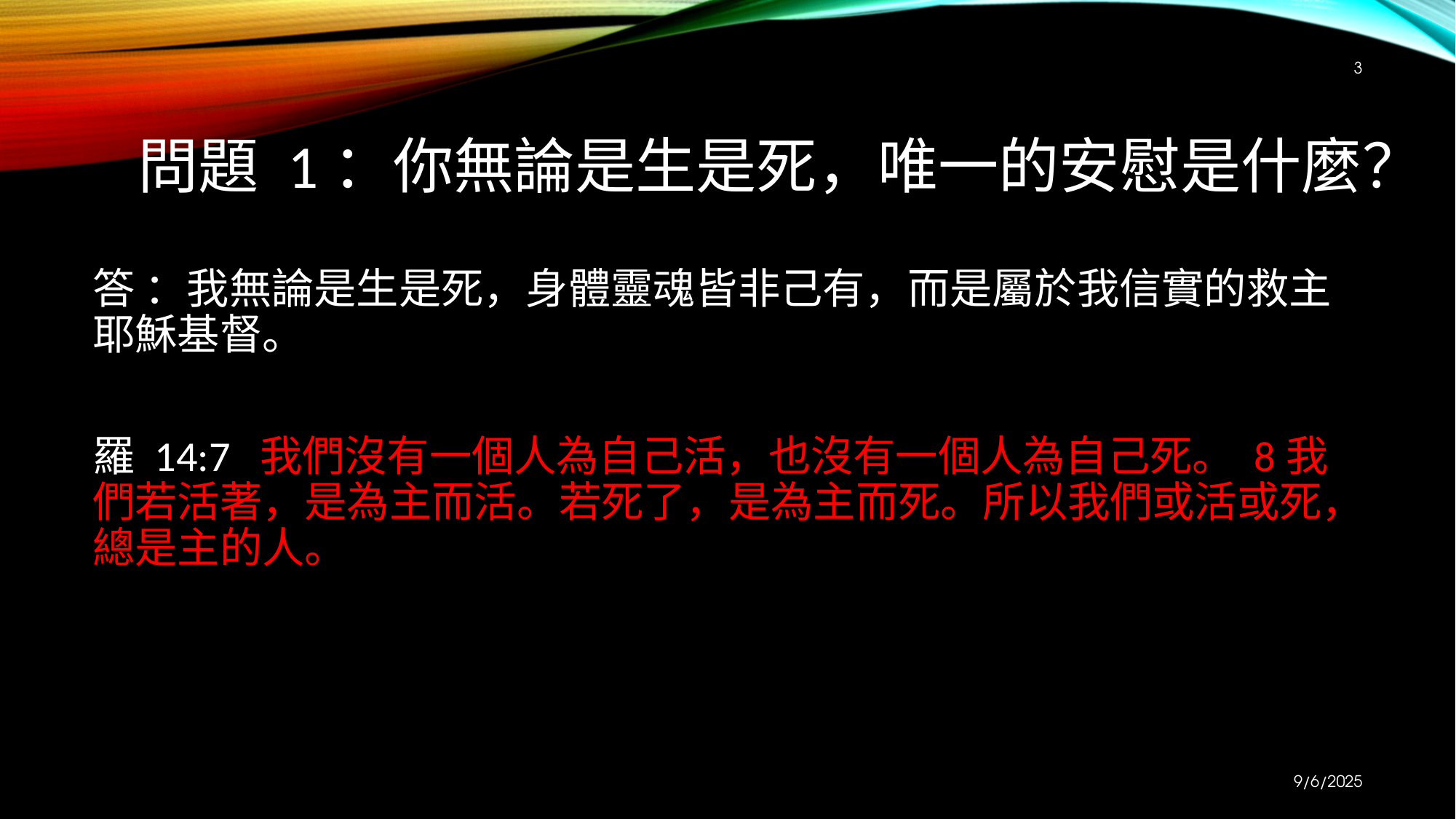

3
# 問題 1：你無論是生是死，唯一的安慰是什麼？
答 ：我無論是生是死，身體靈魂皆非己有，而是屬於我信實的救主耶穌基督。

羅 14:7  我們沒有一個人為自己活，也沒有一個人為自己死。 8我們若活著，是為主而活。若死了，是為主而死。所以我們或活或死，總是主的人。
9/6/2025